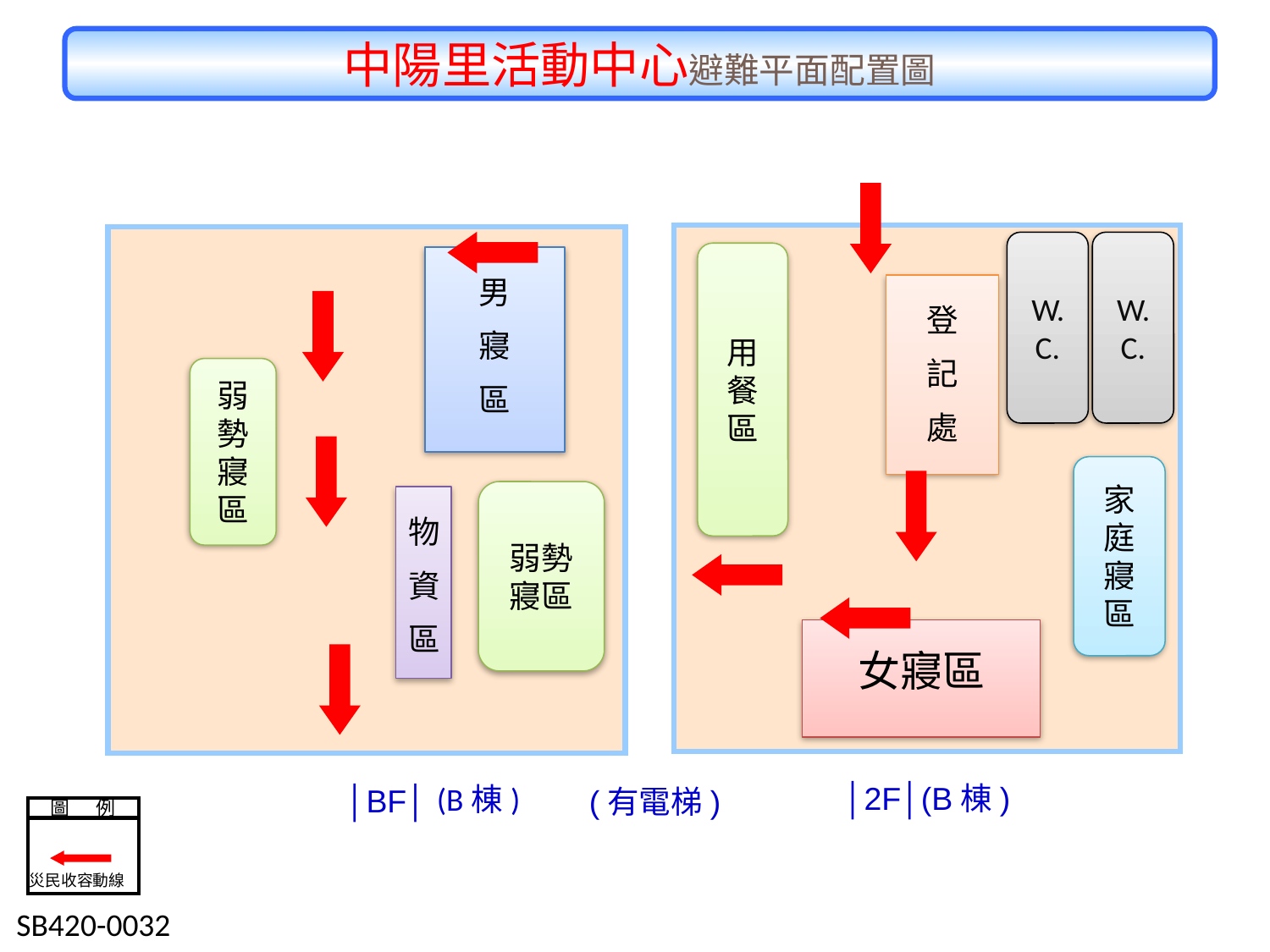

中陽里活動中心避難平面配置圖

W.C.
W.C.
用餐區
男
寢
區
登
記
處

弱勢寢區
家
庭
寢
區

弱勢寢區
物
資
區

女寢區

│2F│(B棟)
(B棟)
│BF│
(有電梯)
圖      例

災民收容動線
      SB420-0032